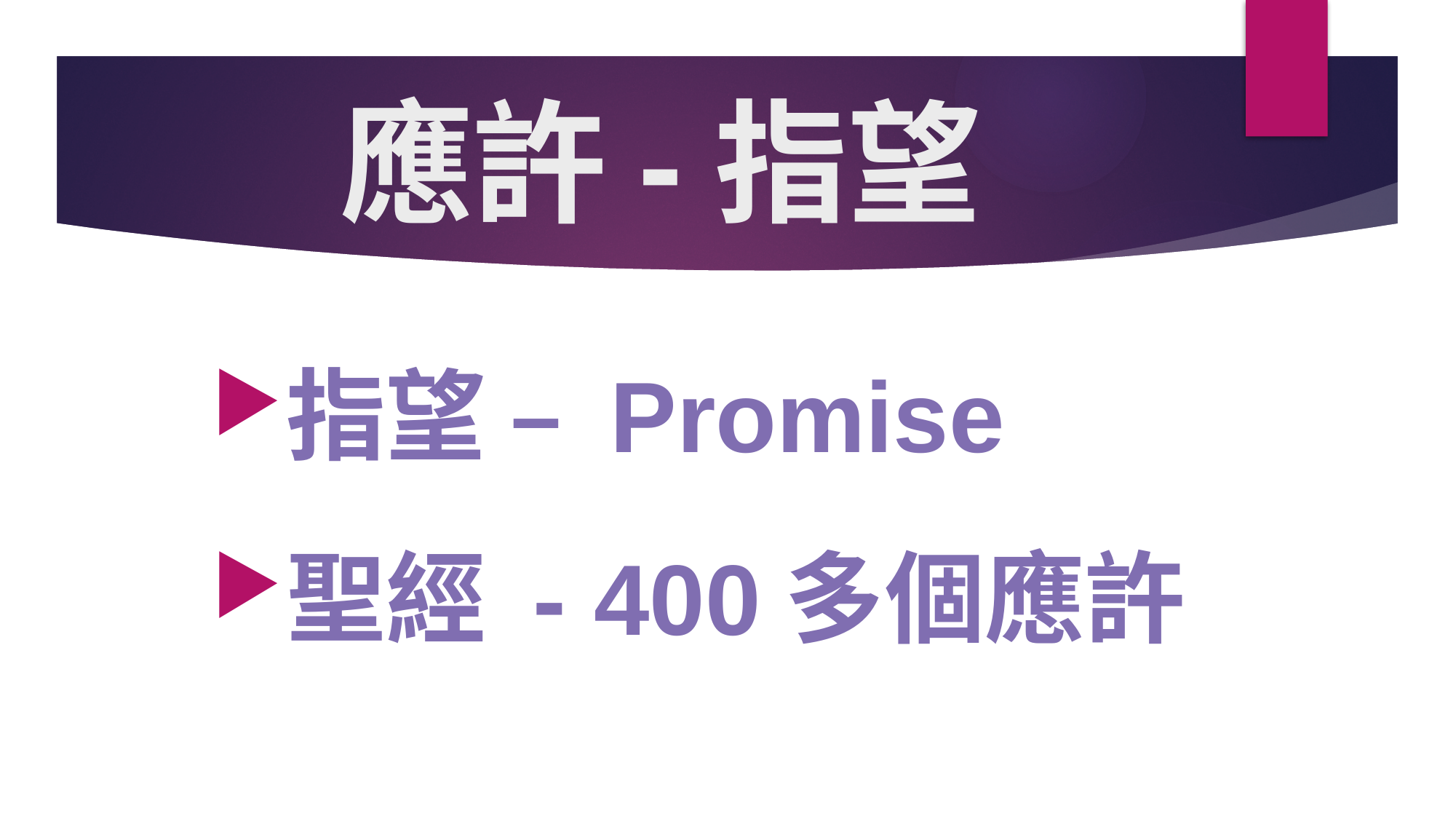

# 應許-指望
指望 – Promise

聖經 - 400多個應許